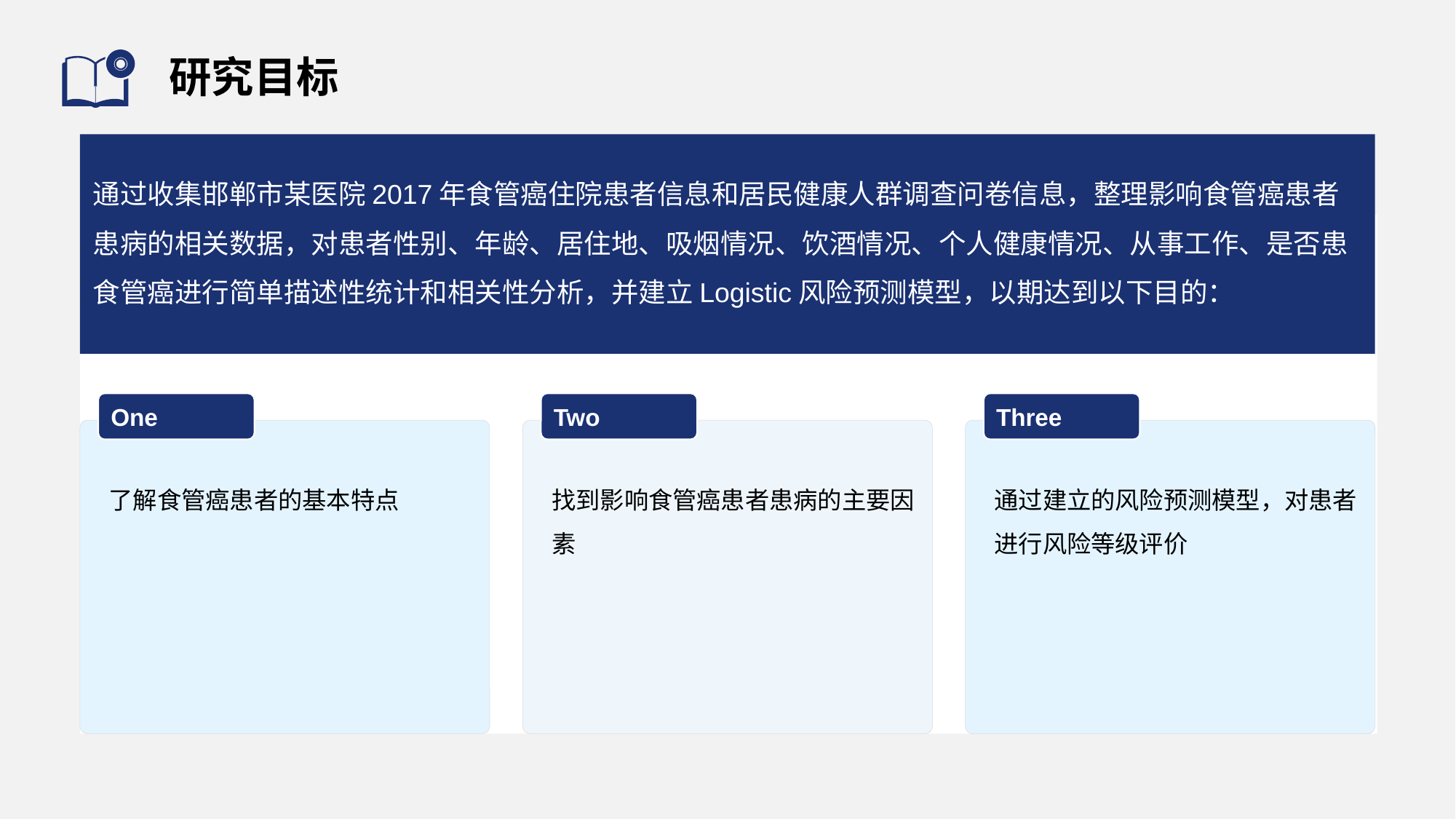

# 研究目标

通过收集邯郸市某医院2017年食管癌住院患者信息和居民健康人群调查问卷信息，整理影响食管癌患者患病的相关数据，对患者性别、年龄、居住地、吸烟情况、饮酒情况、个人健康情况、从事工作、是否患食管癌进行简单描述性统计和相关性分析，并建立Logistic风险预测模型，以期达到以下目的：

One
Two
Three

了解食管癌患者的基本特点
找到影响食管癌患者患病的主要因素
通过建立的风险预测模型，对患者进行风险等级评价